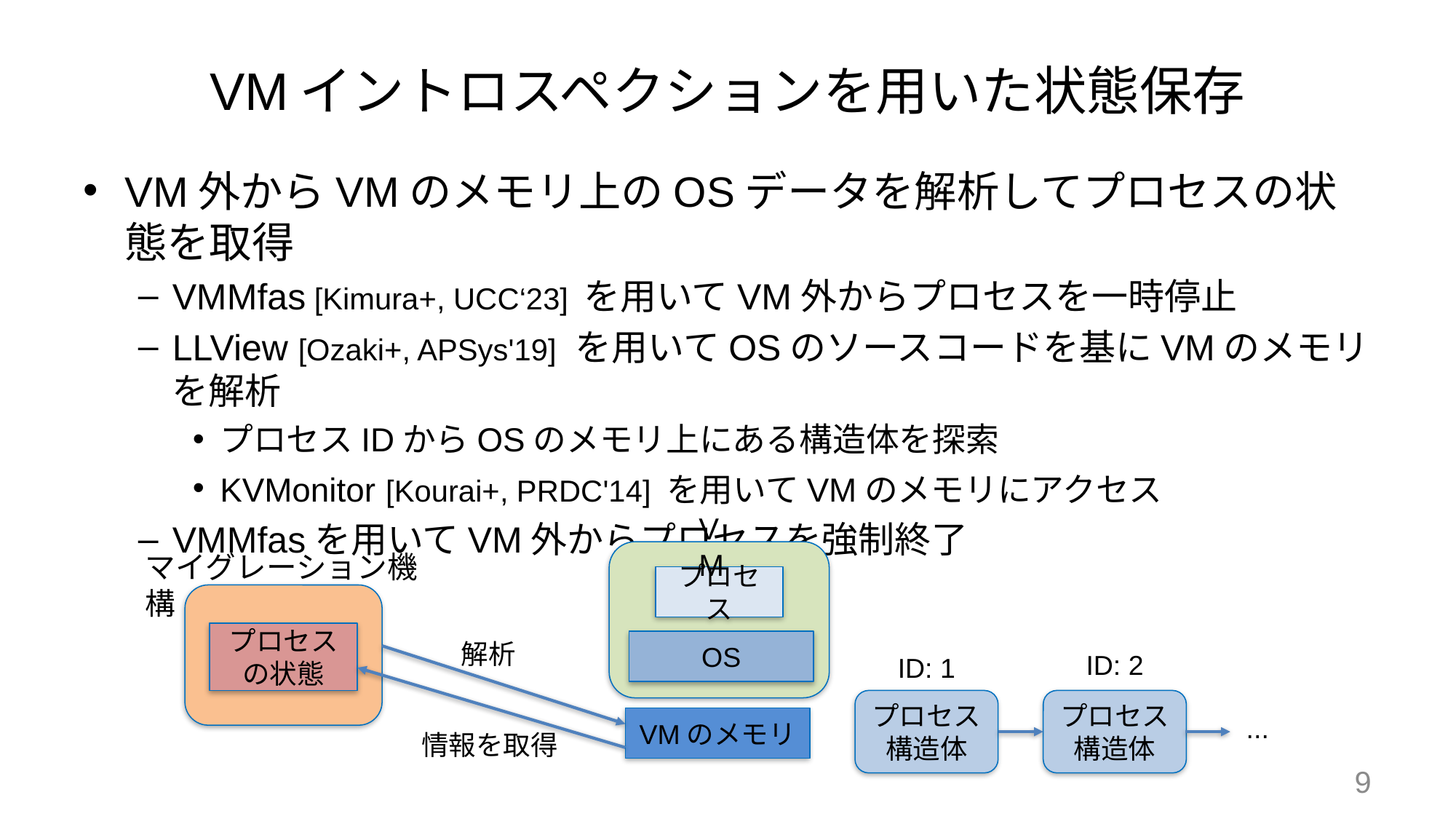

# VMイントロスペクションを用いた状態保存
VM外からVMのメモリ上のOSデータを解析してプロセスの状態を取得
VMMfas [Kimura+, UCC‘23] を用いてVM外からプロセスを一時停止
LLView [Ozaki+, APSys'19] を用いてOSのソースコードを基にVMのメモリを解析
プロセスIDからOSのメモリ上にある構造体を探索
KVMonitor [Kourai+, PRDC'14] を用いてVMのメモリにアクセス
VMMfasを用いてVM外からプロセスを強制終了
VM

マイグレーション機構
プロセス

プロセスの状態
解析
OS
ID: 2
ID: 1
プロセス
構造体
プロセス
構造体
...
VMのメモリ
情報を取得
9